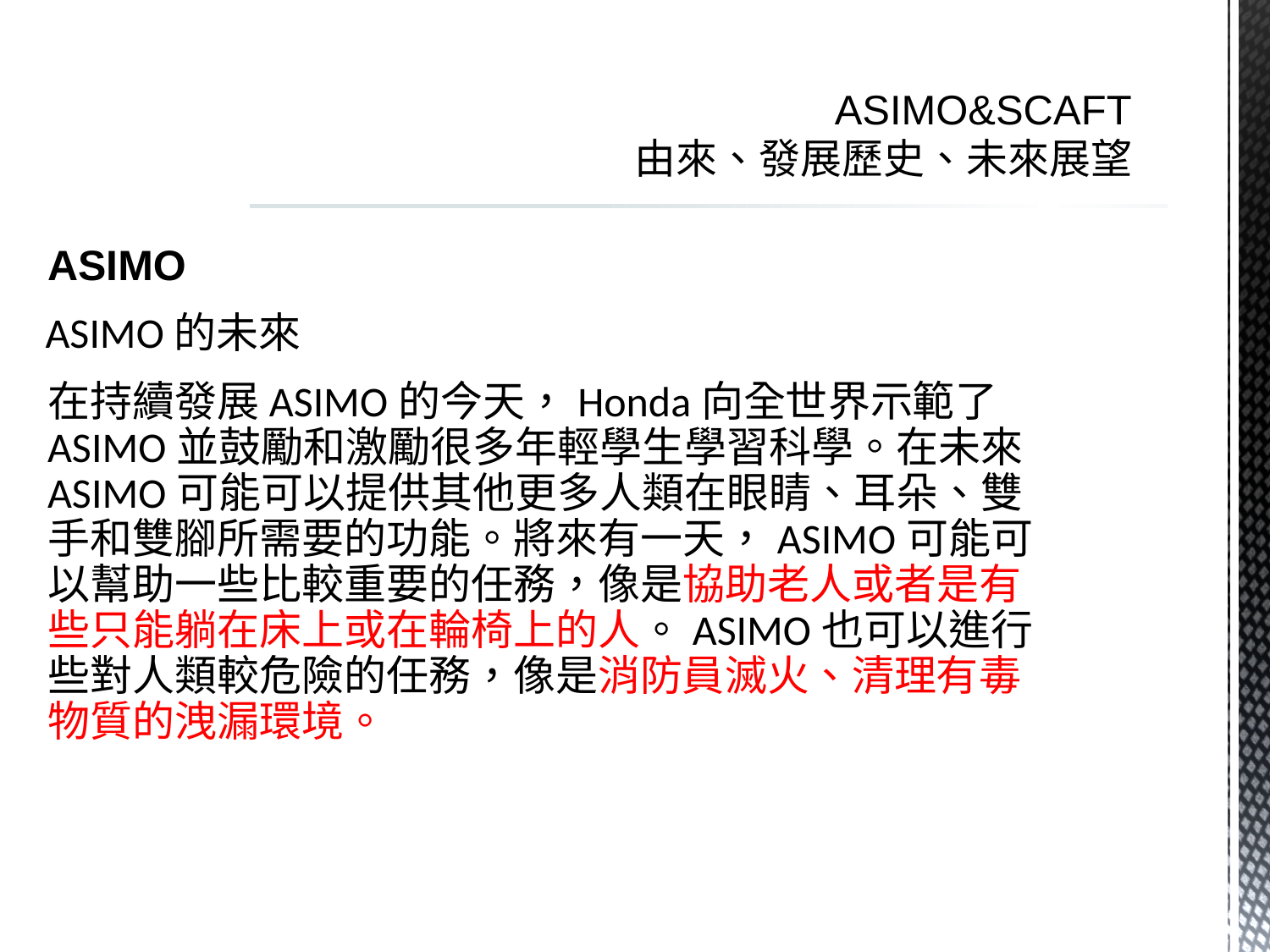

# ASIMO&SCAFT 由來、發展歷史、未來展望

ASIMO
ASIMO的未來
在持續發展ASIMO的今天，Honda向全世界示範了ASIMO並鼓勵和激勵很多年輕學生學習科學。在未來ASIMO可能可以提供其他更多人類在眼睛、耳朵、雙手和雙腳所需要的功能。將來有一天，ASIMO可能可以幫助一些比較重要的任務，像是協助老人或者是有些只能躺在床上或在輪椅上的人。ASIMO也可以進行些對人類較危險的任務，像是消防員滅火、清理有毒物質的洩漏環境。